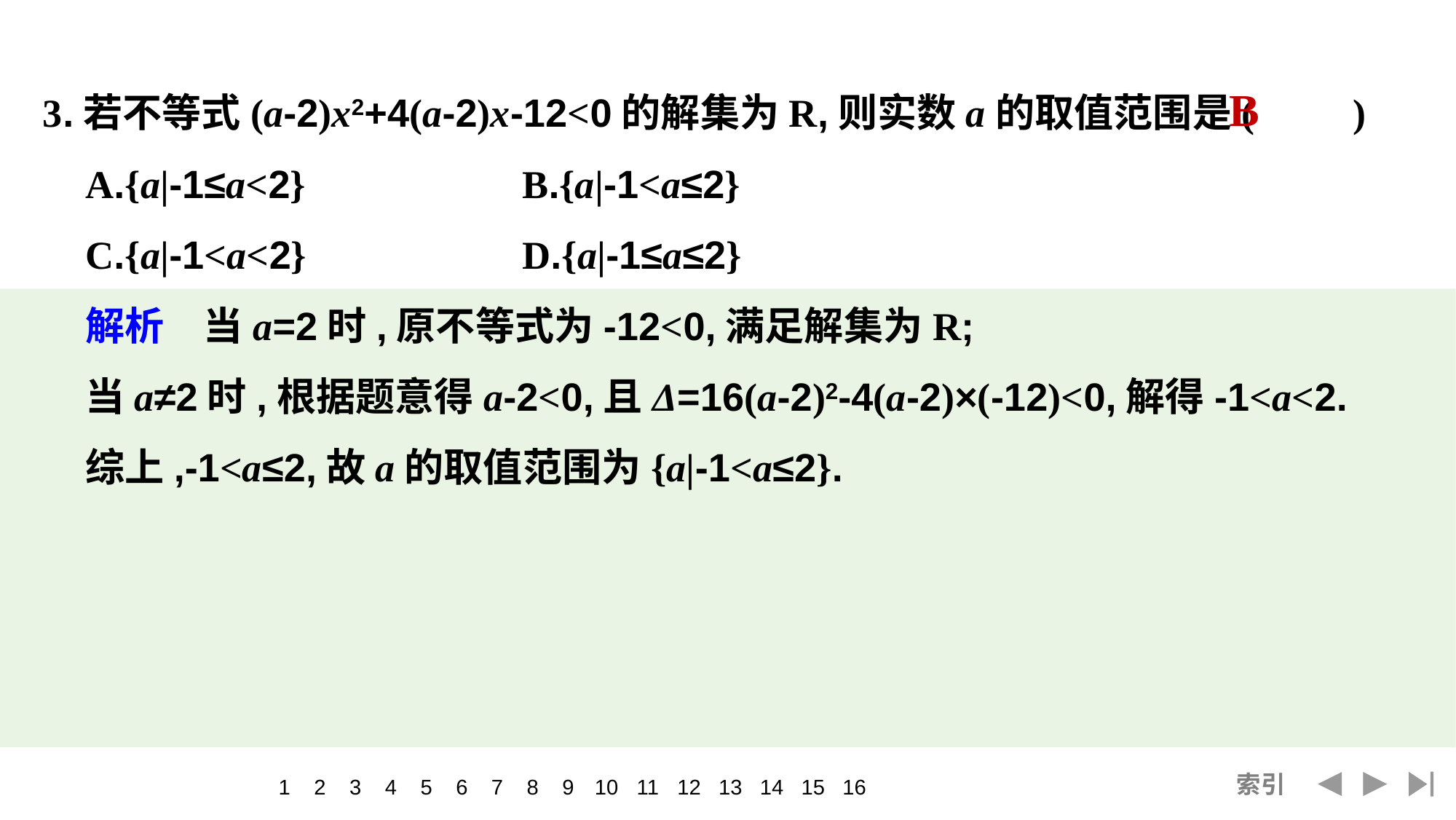

3.若不等式(a-2)x2+4(a-2)x-12<0的解集为R,则实数a的取值范围是(　　)
	A.{a|-1≤a<2}		B.{a|-1<a≤2}
	C.{a|-1<a<2}		D.{a|-1≤a≤2}
	解析　当a=2时,原不等式为-12<0,满足解集为R;
	当a≠2时,根据题意得a-2<0,且Δ=16(a-2)2-4(a-2)×(-12)<0,解得-1<a<2.
	综上,-1<a≤2,故a的取值范围为{a|-1<a≤2}.
B